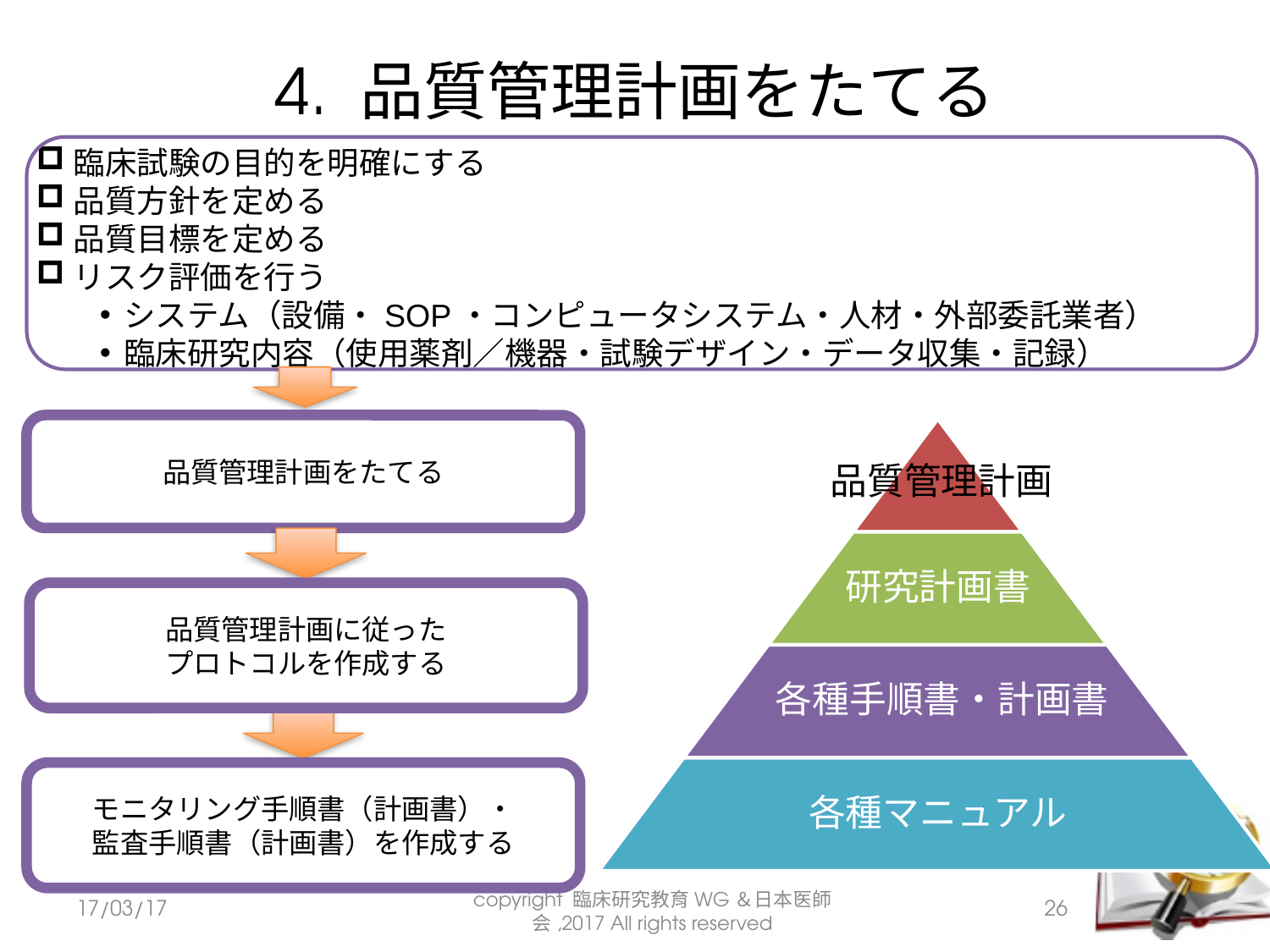

# 4. 品質管理計画をたてる
臨床試験の目的を明確にする
品質方針を定める
品質目標を定める
リスク評価を行う
システム（設備・SOP・コンピュータシステム・人材・外部委託業者）
臨床研究内容（使用薬剤／機器・試験デザイン・データ収集・記録）

品質管理計画をたてる

品質管理計画

研究計画書

各種手順書・計画書

各種マニュアル

品質管理計画に従った
プロトコルを作成する

モニタリング手順書（計画書）・
監査手順書（計画書）を作成する
17/03/17
copyright 臨床研究教育WG＆日本医師会,2017 All rights reserved
26